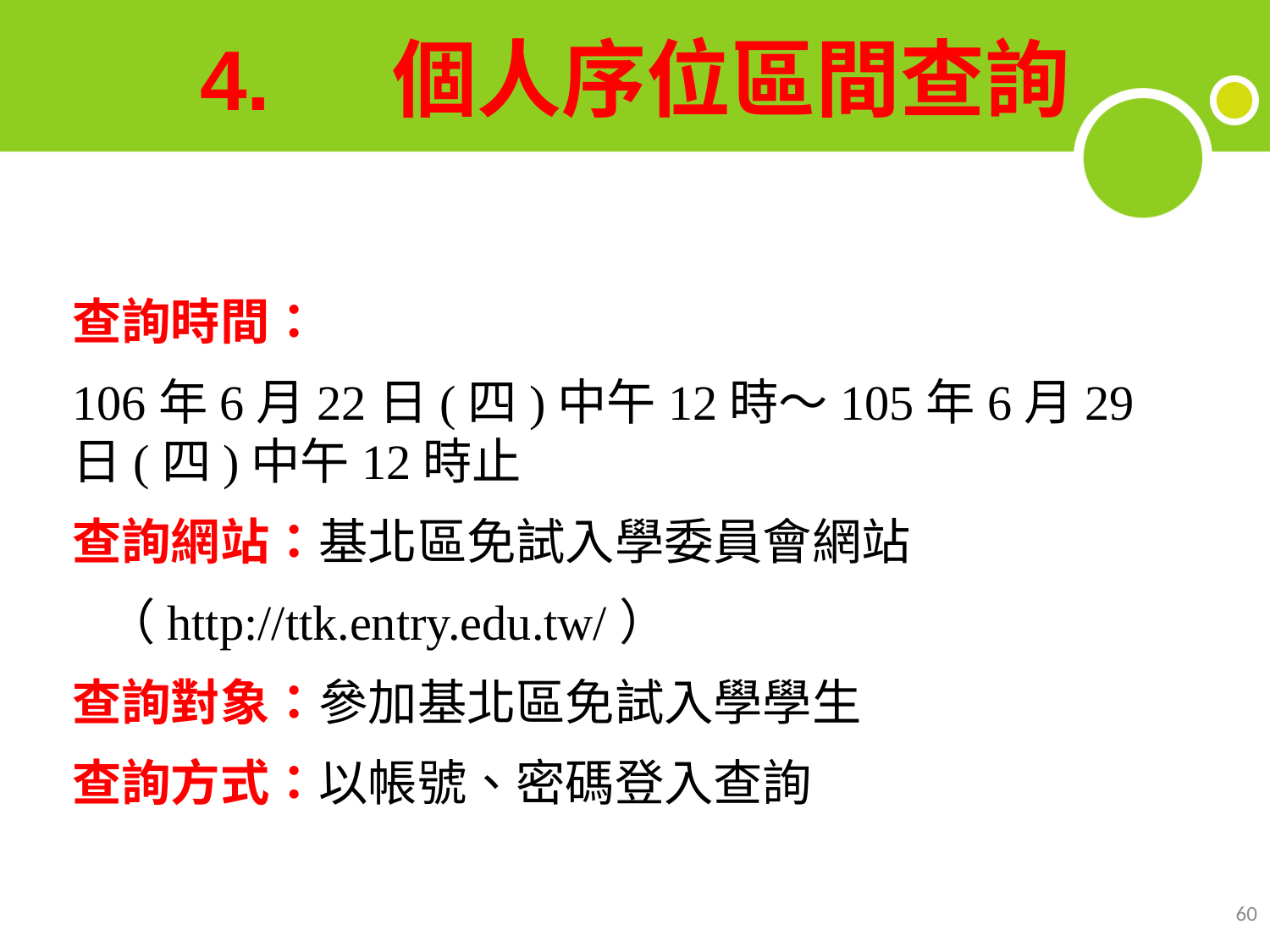

# 4.  個人序位區間查詢
查詢時間：
106年6月22日(四)中午12時～105年6月29日(四)中午12時止
查詢網站：基北區免試入學委員會網站
  （http://ttk.entry.edu.tw/）
查詢對象：參加基北區免試入學學生
查詢方式：以帳號、密碼登入查詢
60